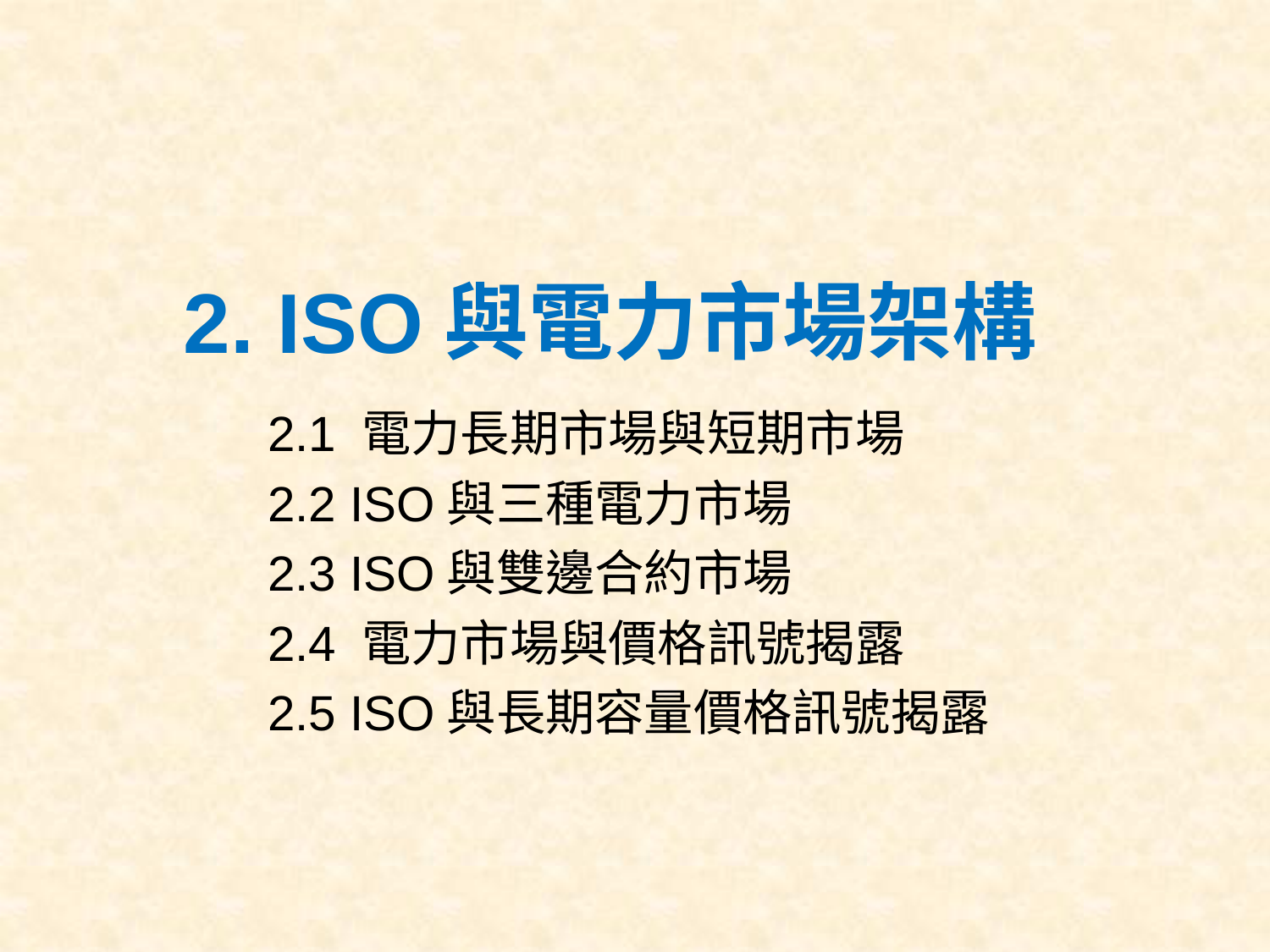

2. ISO與電力市場架構
2.1 電力長期市場與短期市場
2.2 ISO與三種電力市場
2.3 ISO與雙邊合約市場
2.4 電力市場與價格訊號揭露
2.5 ISO與長期容量價格訊號揭露